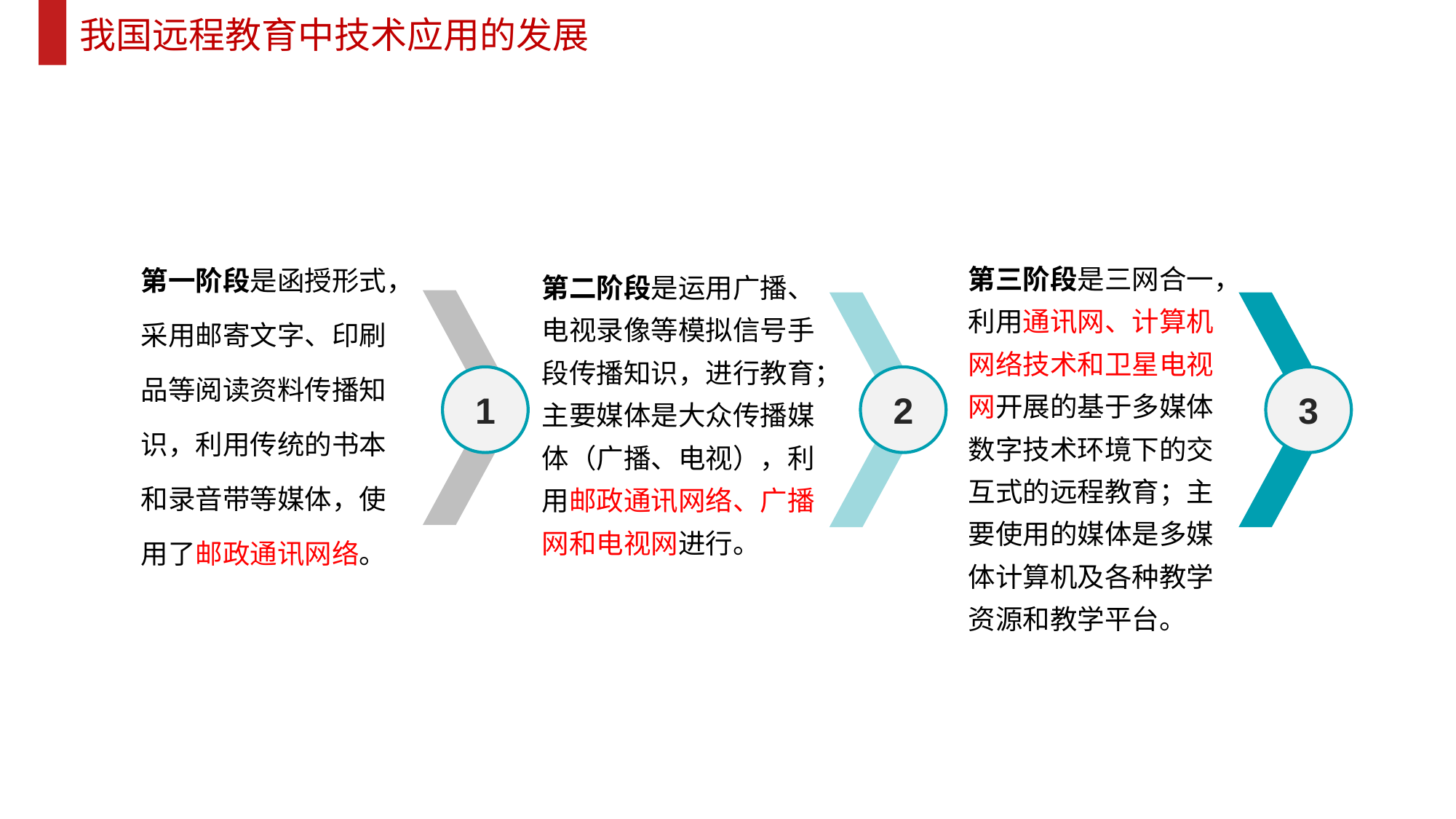

我国远程教育中技术应用的发展
第一阶段是函授形式，采用邮寄文字、印刷品等阅读资料传播知识，利用传统的书本和录音带等媒体，使用了邮政通讯网络。
第三阶段是三网合一，利用通讯网、计算机网络技术和卫星电视网开展的基于多媒体数字技术环境下的交互式的远程教育；主要使用的媒体是多媒体计算机及各种教学资源和教学平台。
第二阶段是运用广播、电视录像等模拟信号手段传播知识，进行教育；主要媒体是大众传播媒体（广播、电视），利用邮政通讯网络、广播网和电视网进行。

1
2
3